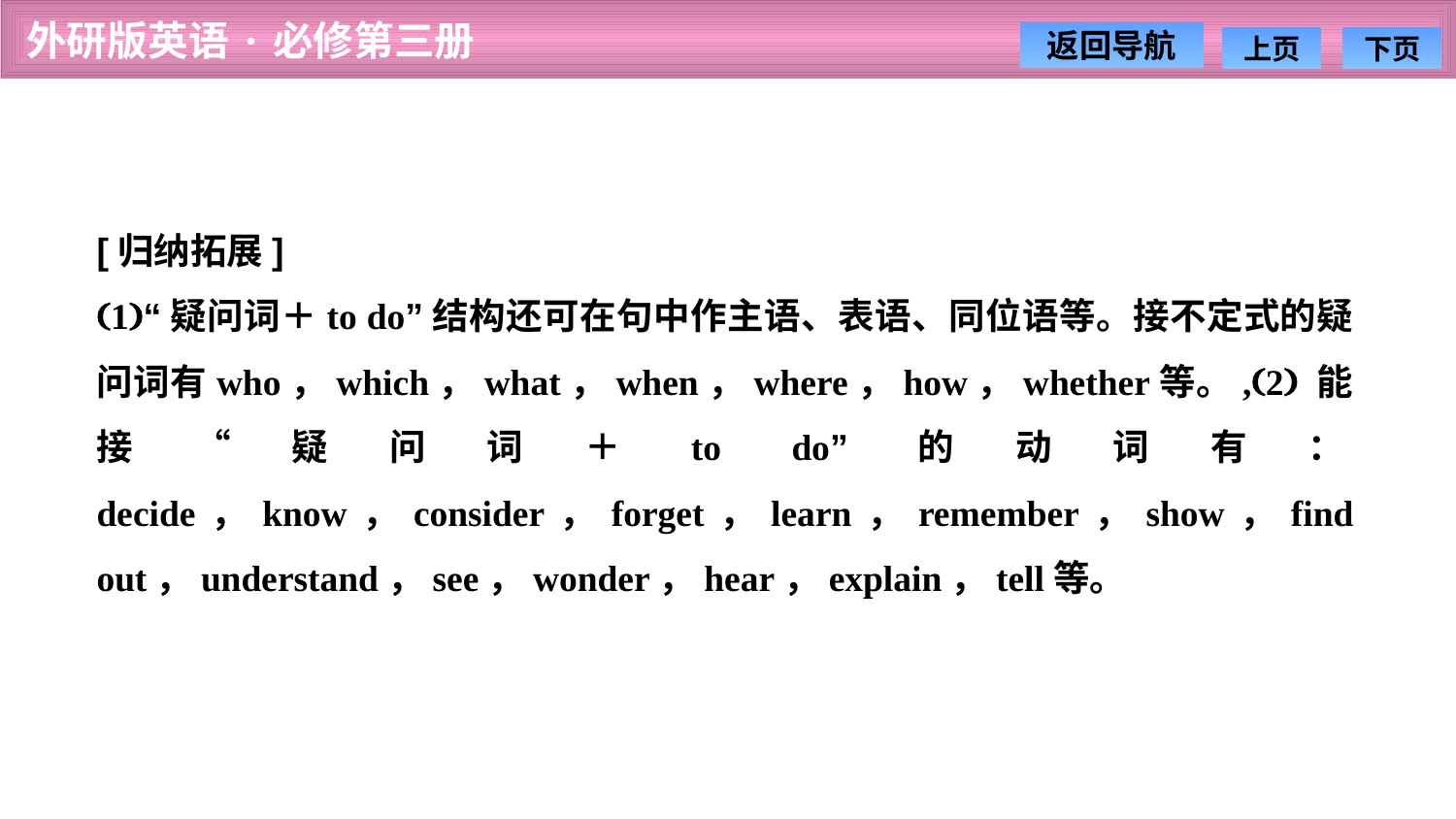

[归纳拓展]
(1)“疑问词＋to do”结构还可在句中作主语、表语、同位语等。接不定式的疑问词有who，which，what，when，where，how，whether等。,(2) 能接“疑问词＋to do”的动词有：decide，know，consider，forget，learn，remember，show，find out，understand，see，wonder，hear，explain，tell等。